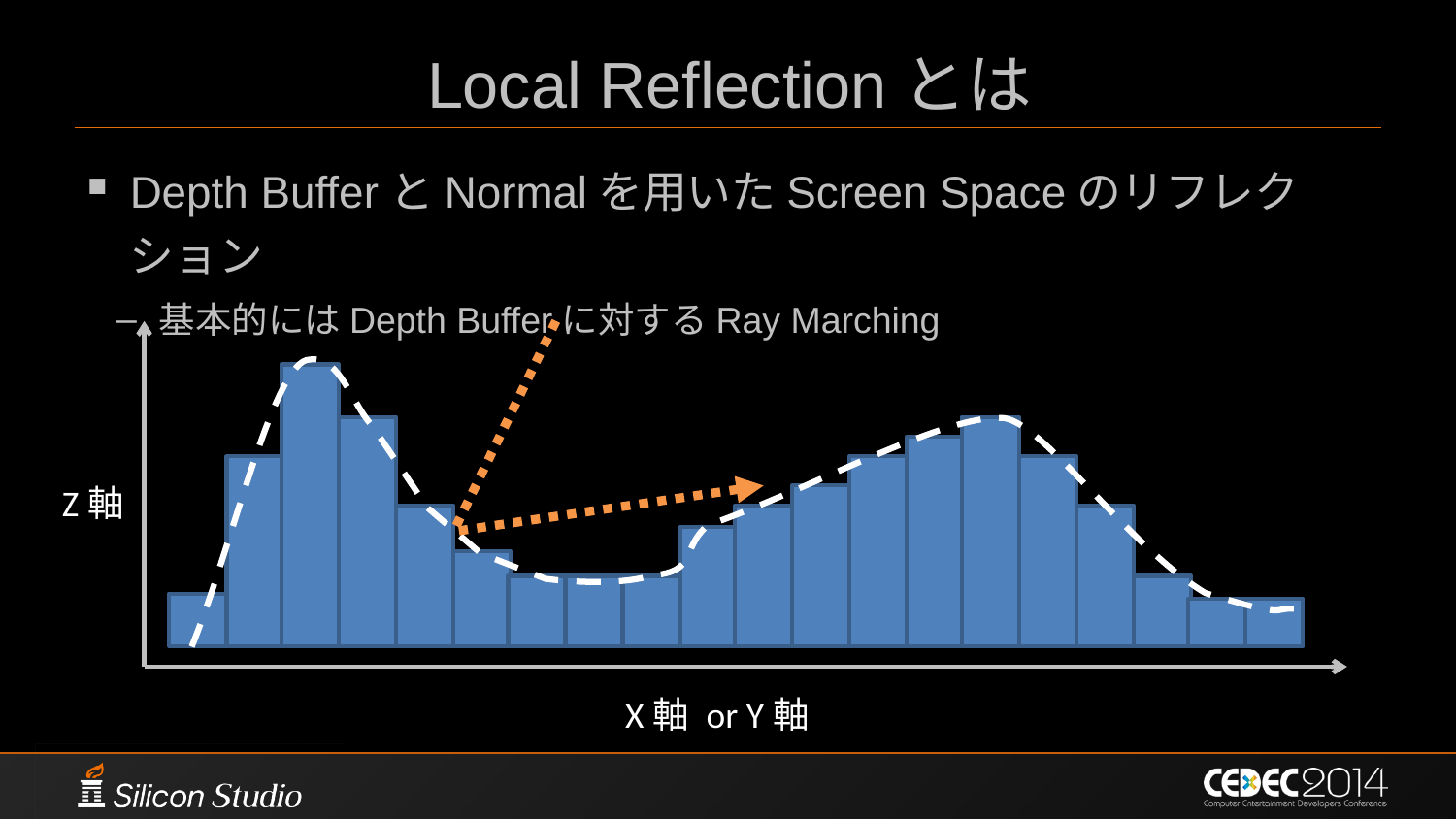

# Local Reflectionとは
Depth BufferとNormalを用いたScreen Spaceのリフレクション
基本的にはDepth Bufferに対するRay Marching

Z軸
X軸 or Y軸